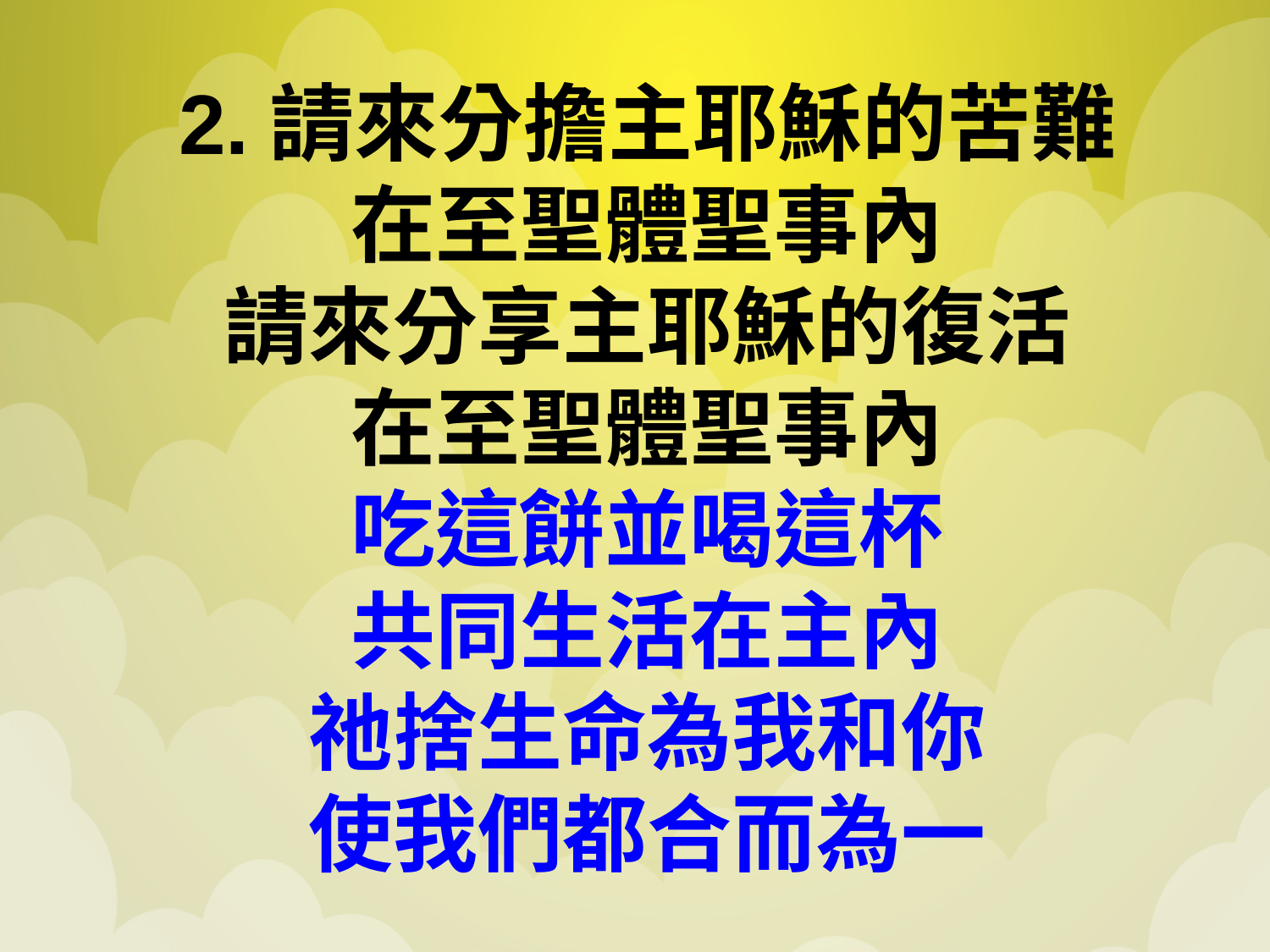

# 2.請來分擔主耶穌的苦難 在至聖體聖事內 請來分享主耶穌的復活 在至聖體聖事內 吃這餅並喝這杯 共同生活在主內 祂捨生命為我和你 使我們都合而為一